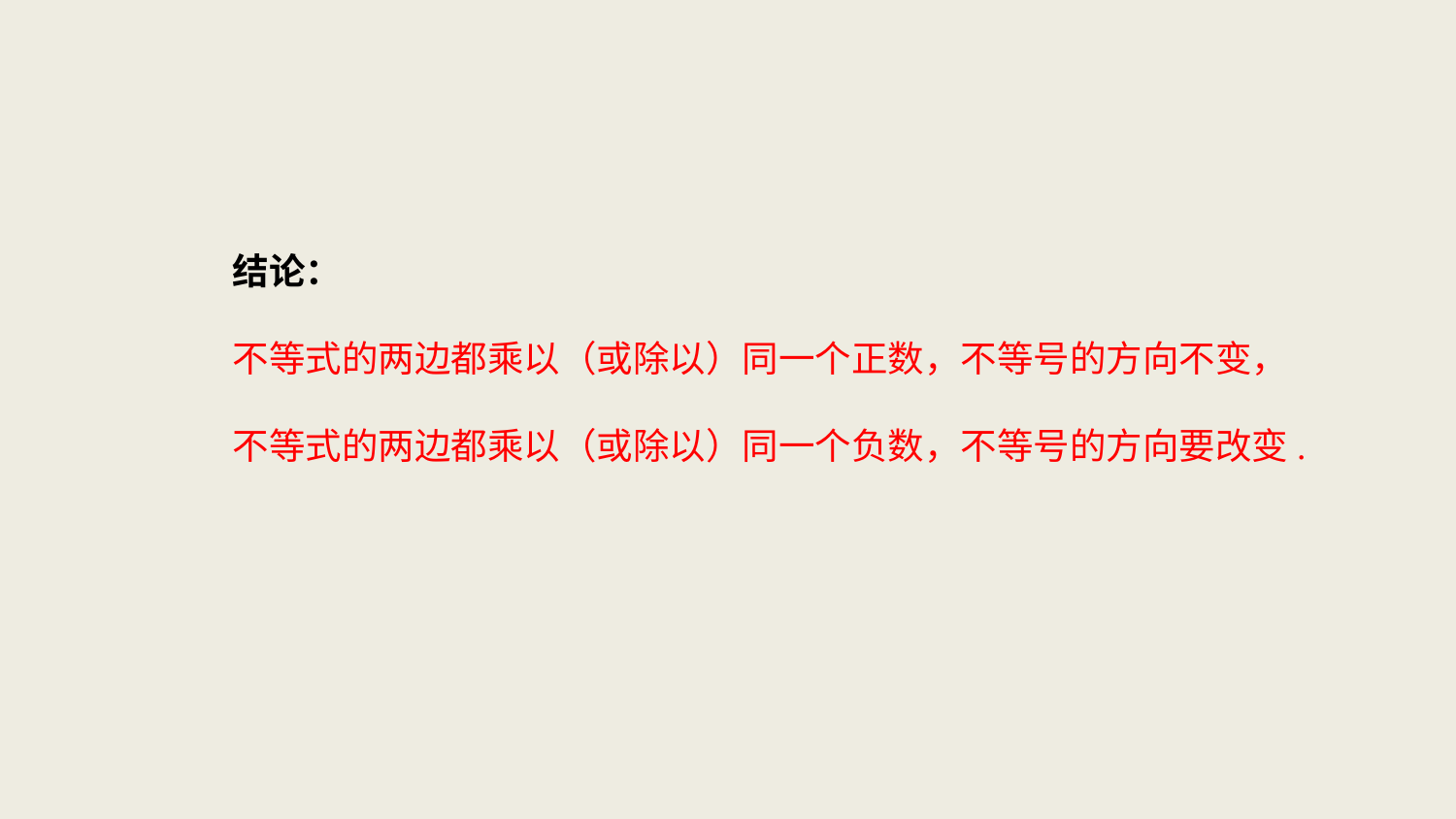

结论：
不等式的两边都乘以（或除以）同一个正数，不等号的方向不变，
不等式的两边都乘以（或除以）同一个负数，不等号的方向要改变.